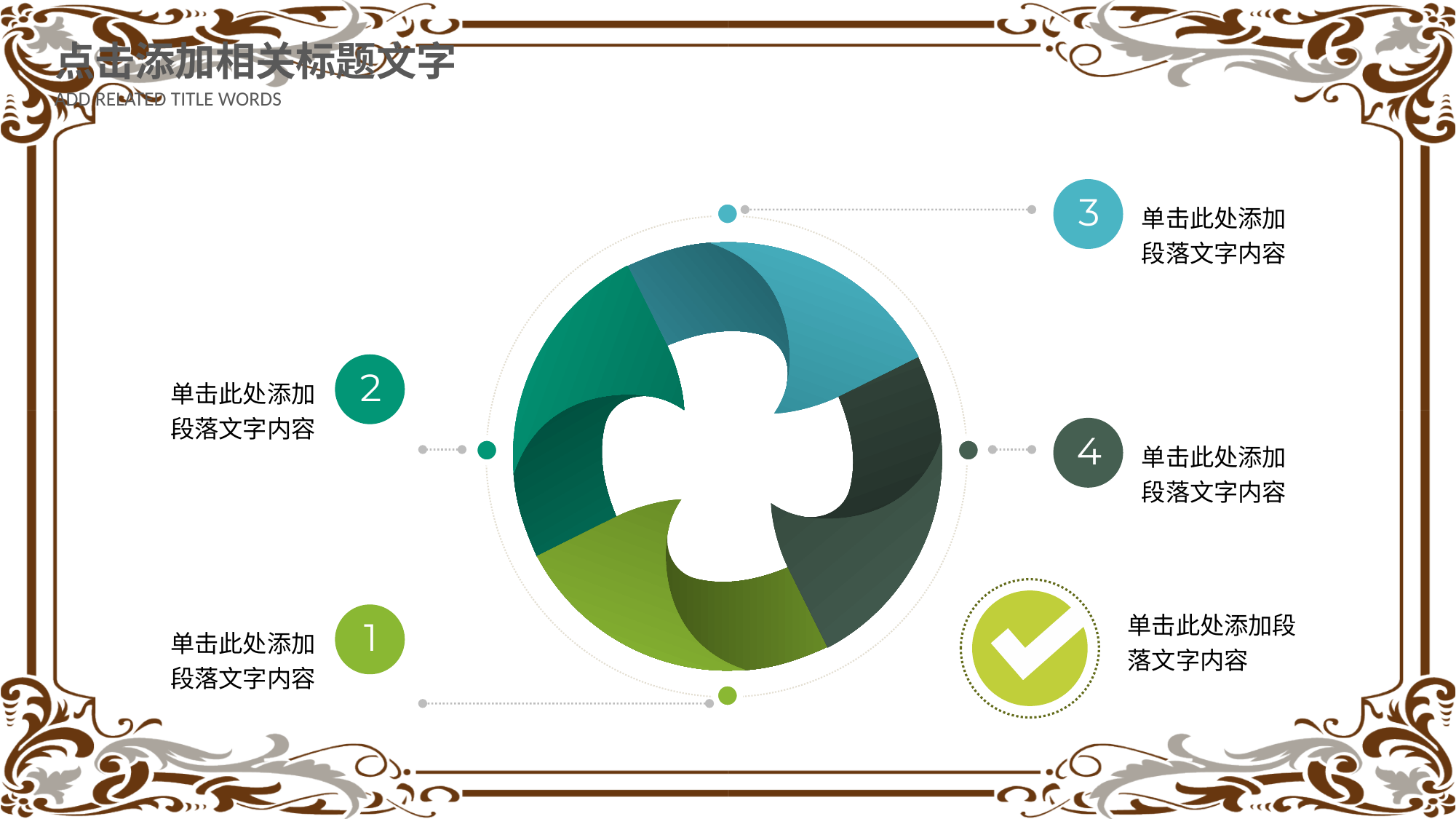

点击添加相关标题文字
ADD RELATED TITLE WORDS

3
单击此处添加段落文字内容

2
单击此处添加段落文字内容

4
单击此处添加段落文字内容

单击此处添加段落文字内容

1

单击此处添加段落文字内容